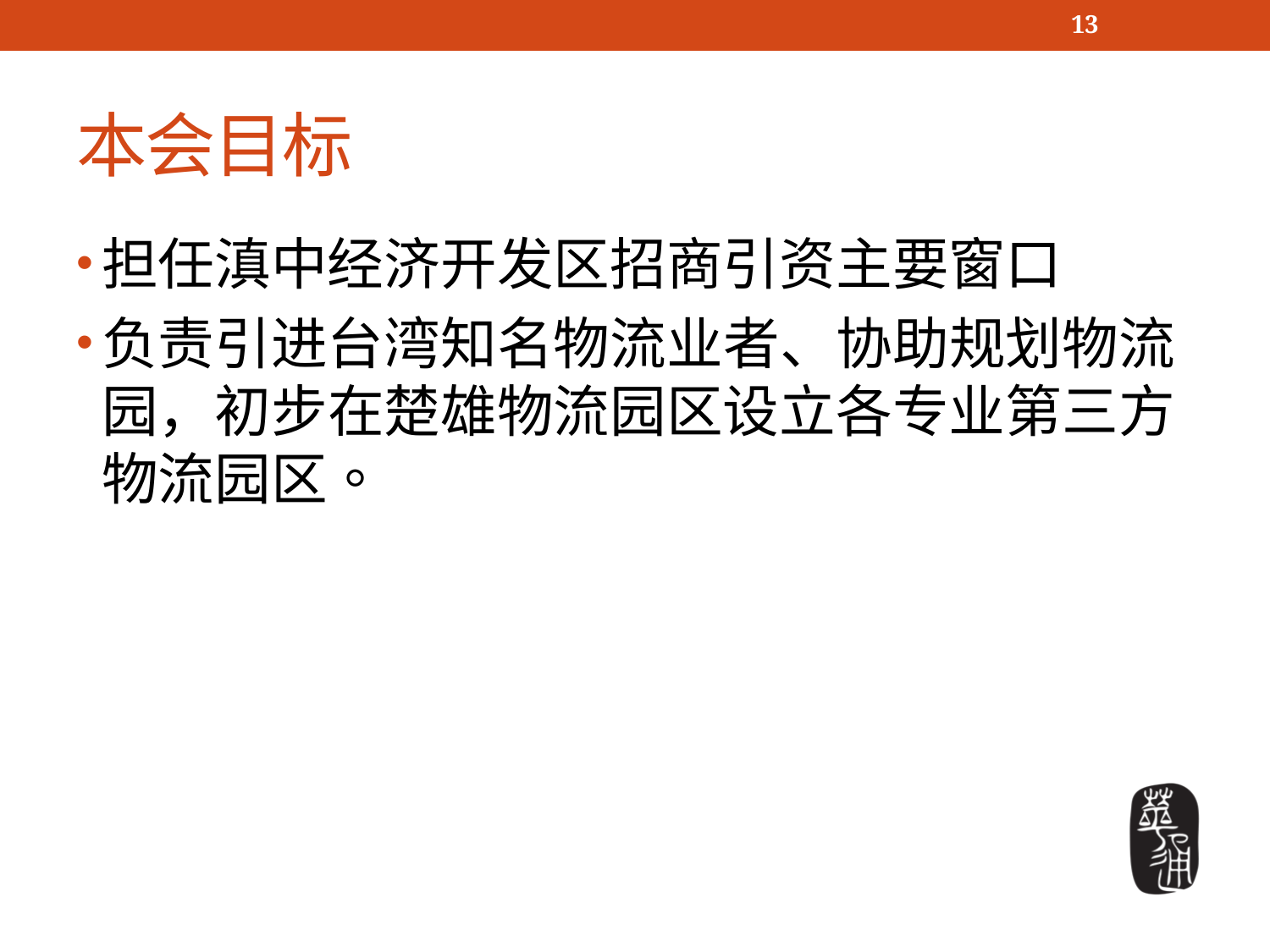

13
# 本会目标
担任滇中经济开发区招商引资主要窗口
负责引进台湾知名物流业者、协助规划物流园，初步在楚雄物流园区设立各专业第三方物流园区。